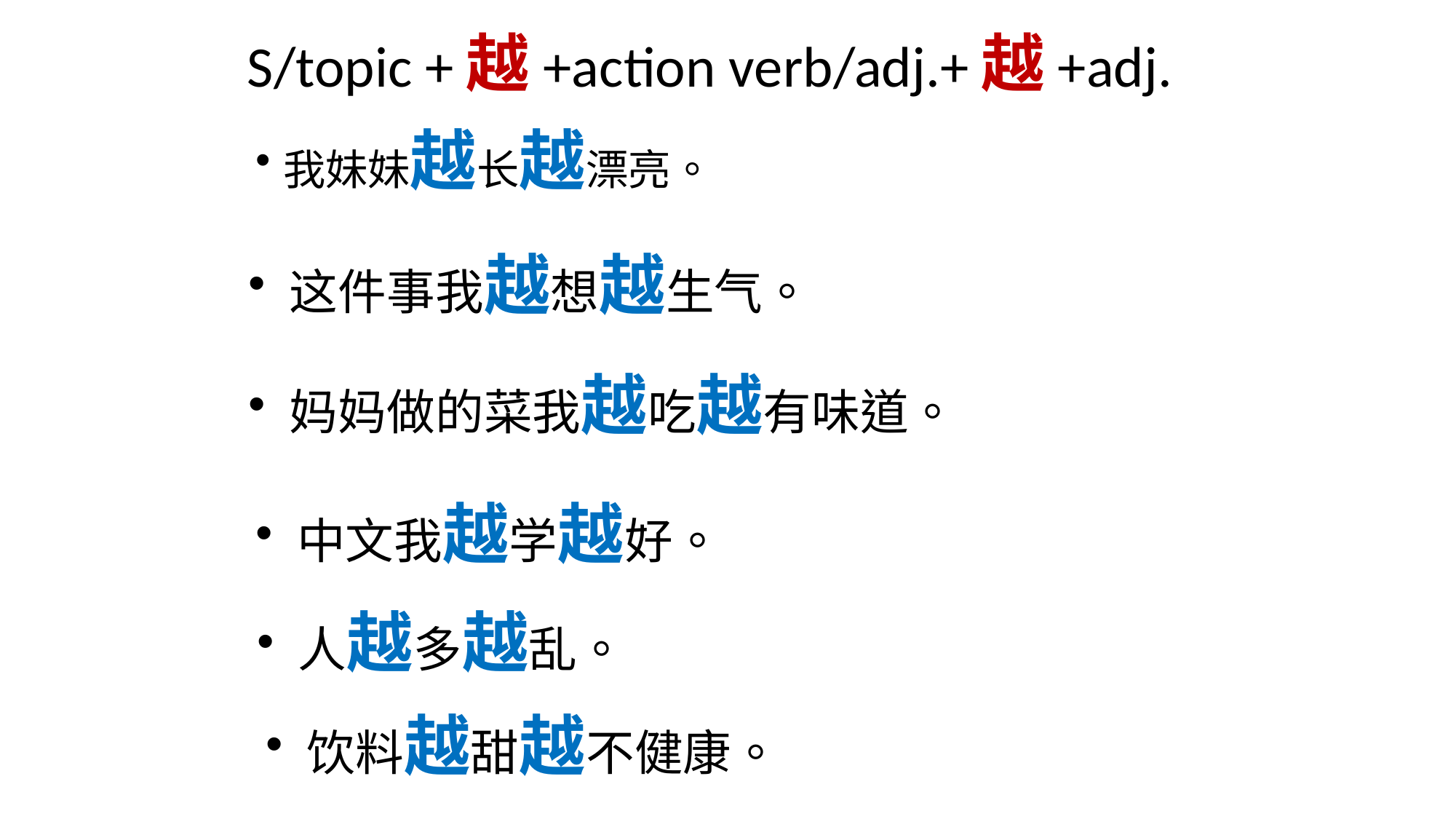

# S/topic +越+action verb/adj.+越+adj.
我妹妹越长越漂亮。
这件事我越想越生气。
妈妈做的菜我越吃越有味道。
中文我越学越好。
人越多越乱。
饮料越甜越不健康。